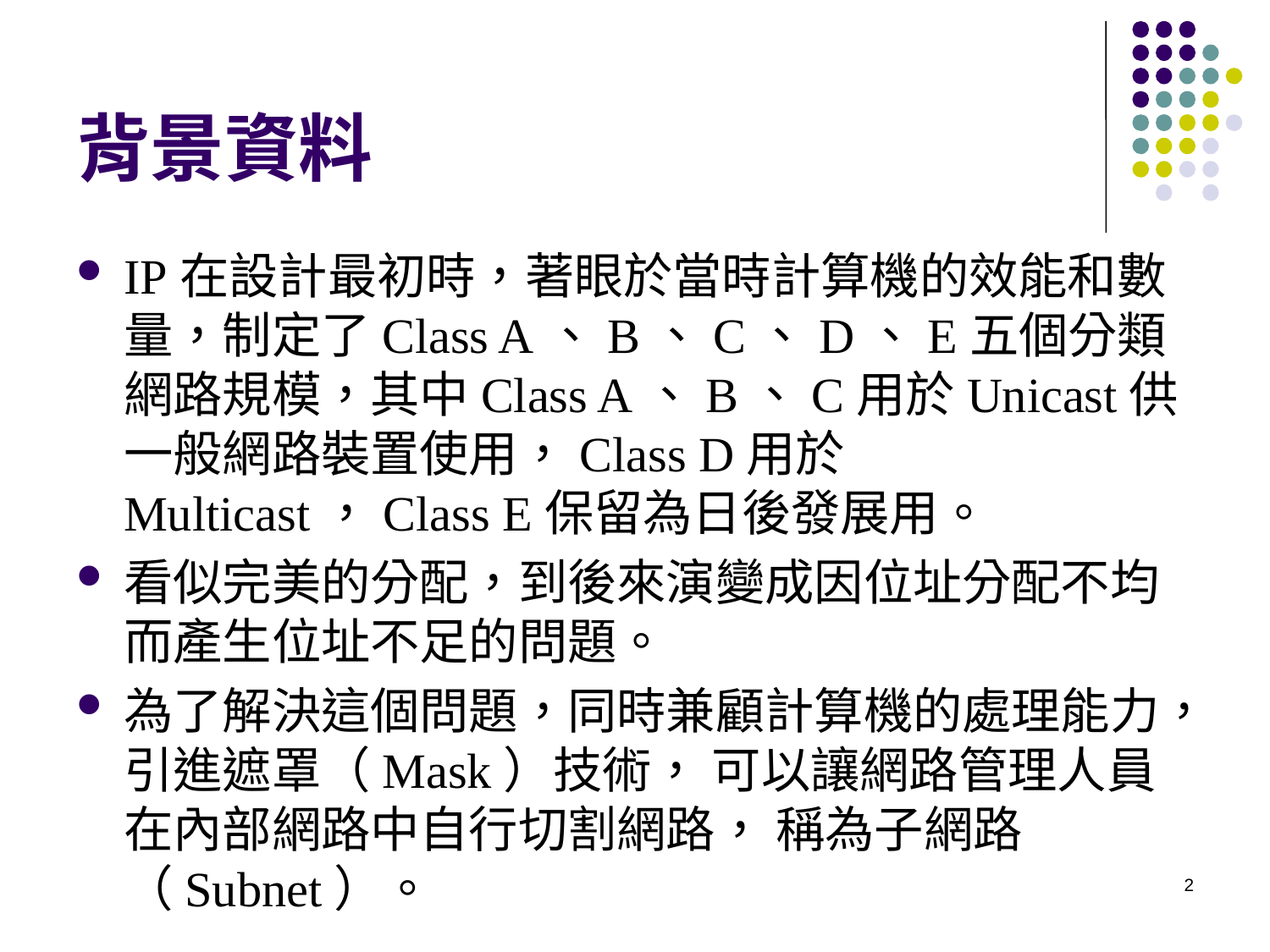

# 背景資料
IP在設計最初時，著眼於當時計算機的效能和數量，制定了Class A、B、C、D、E五個分類網路規模，其中Class A、B、C用於Unicast供一般網路裝置使用，Class D用於Multicast，Class E保留為日後發展用。
看似完美的分配，到後來演變成因位址分配不均而產生位址不足的問題。
為了解決這個問題，同時兼顧計算機的處理能力，引進遮罩（Mask）技術， 可以讓網路管理人員在內部網路中自行切割網路， 稱為子網路（Subnet）。
2